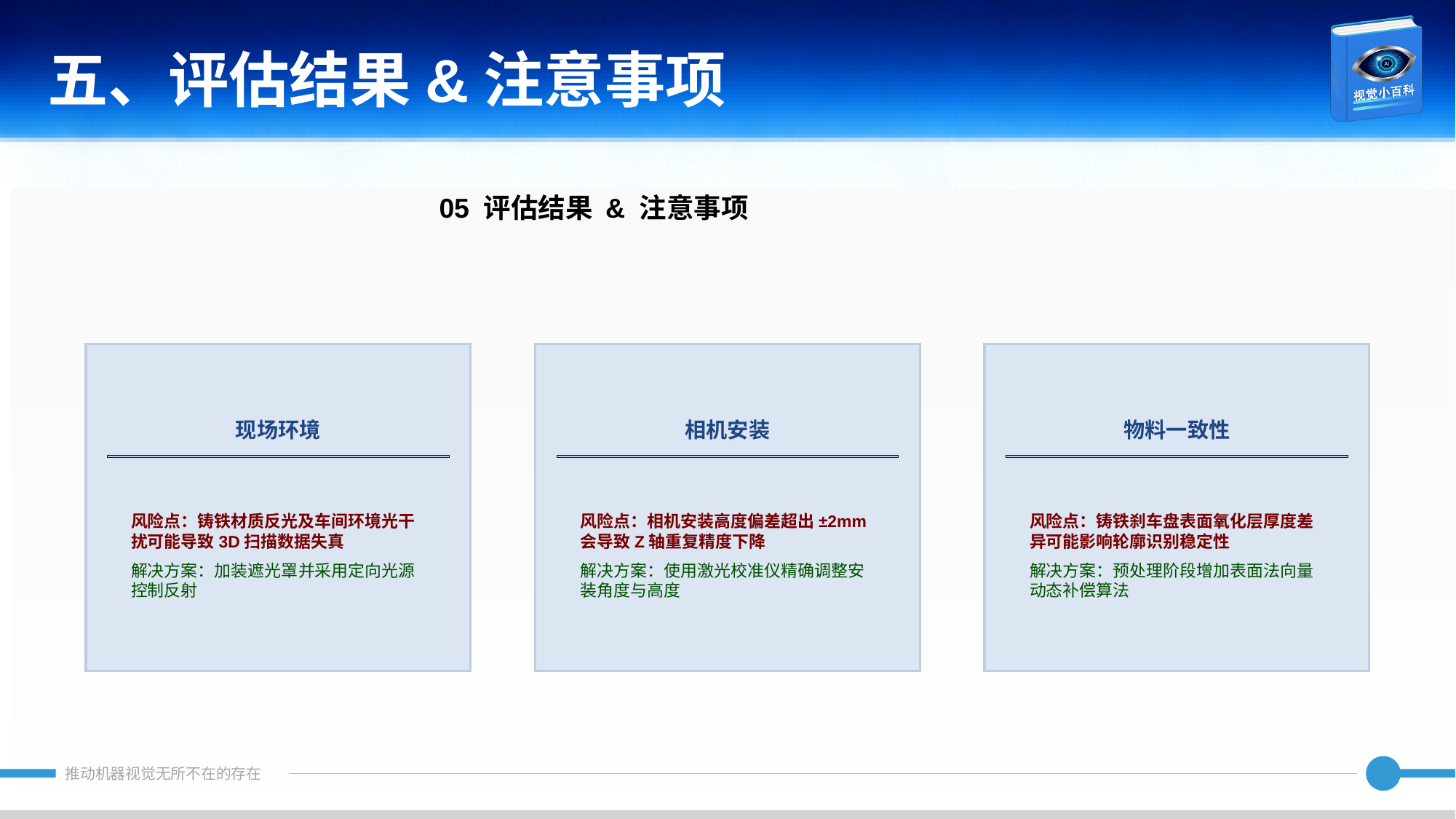

五、评估结果&注意事项

05 评估结果 & 注意事项

现场环境

相机安装

物料一致性

风险点：铸铁材质反光及车间环境光干扰可能导致3D扫描数据失真
解决方案：加装遮光罩并采用定向光源控制反射

风险点：相机安装高度偏差超出±2mm会导致Z轴重复精度下降
解决方案：使用激光校准仪精确调整安装角度与高度

风险点：铸铁刹车盘表面氧化层厚度差异可能影响轮廓识别稳定性
解决方案：预处理阶段增加表面法向量动态补偿算法
10